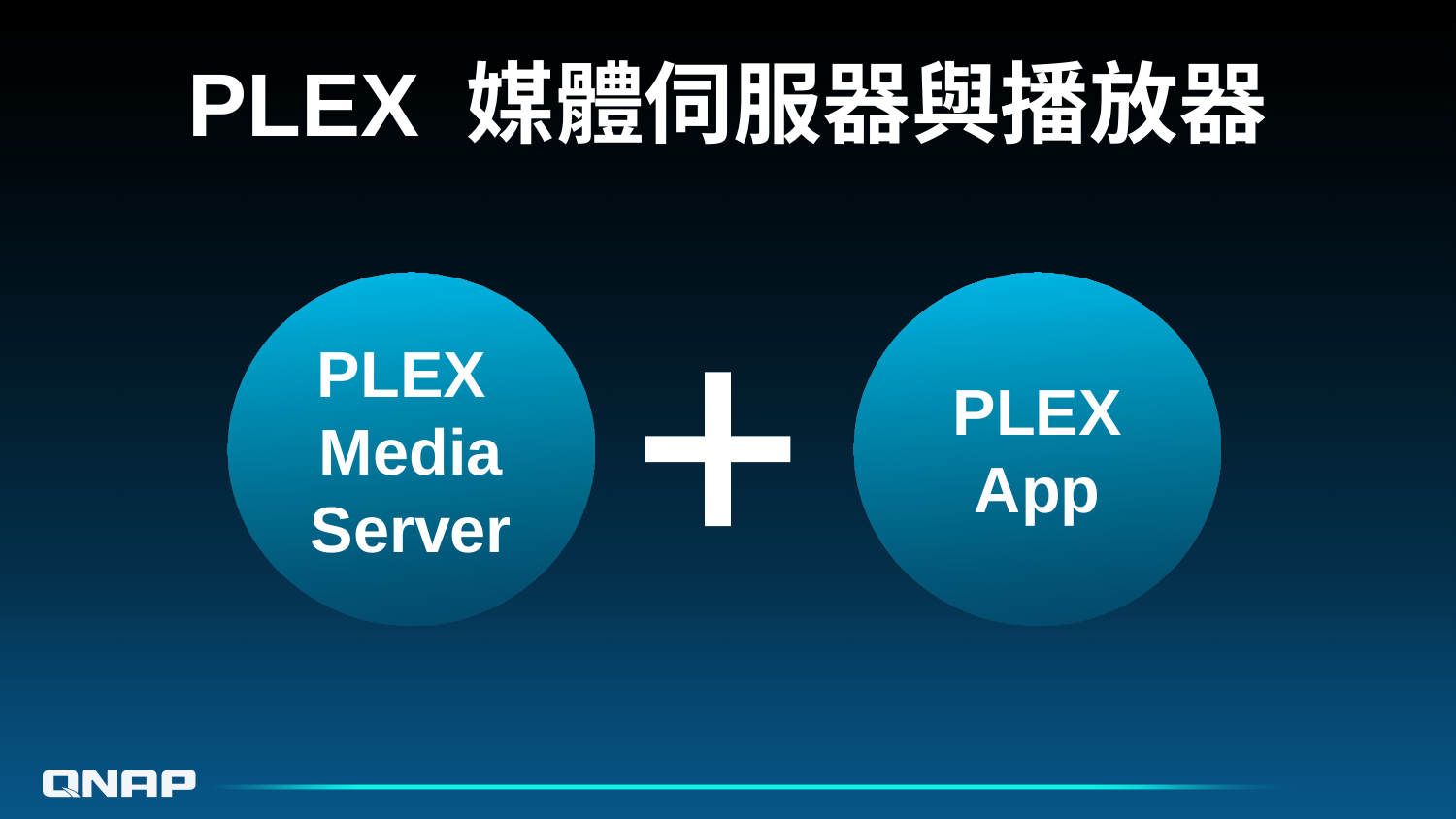

# PLEX 媒體伺服器與播放器
PLEX App
PLEX
Media Server